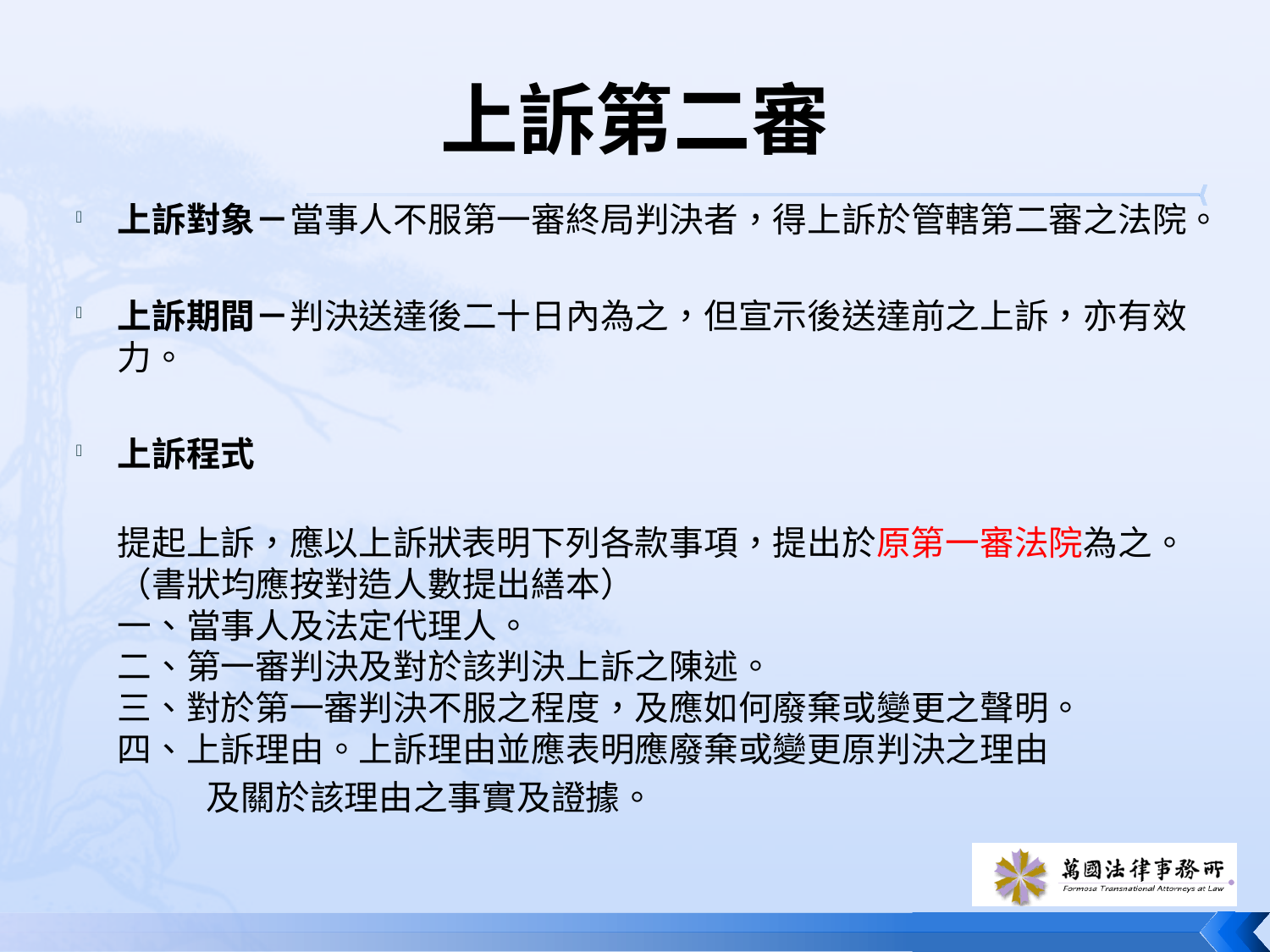

# 上訴第二審
上訴對象－當事人不服第一審終局判決者，得上訴於管轄第二審之法院。

上訴期間－判決送達後二十日內為之，但宣示後送達前之上訴，亦有效力。

上訴程式
提起上訴，應以上訴狀表明下列各款事項，提出於原第一審法院為之。（書狀均應按對造人數提出繕本）
一、當事人及法定代理人。
二、第一審判決及對於該判決上訴之陳述。
三、對於第一審判決不服之程度，及應如何廢棄或變更之聲明。
四、上訴理由。上訴理由並應表明應廢棄或變更原判決之理由
                及關於該理由之事實及證據。